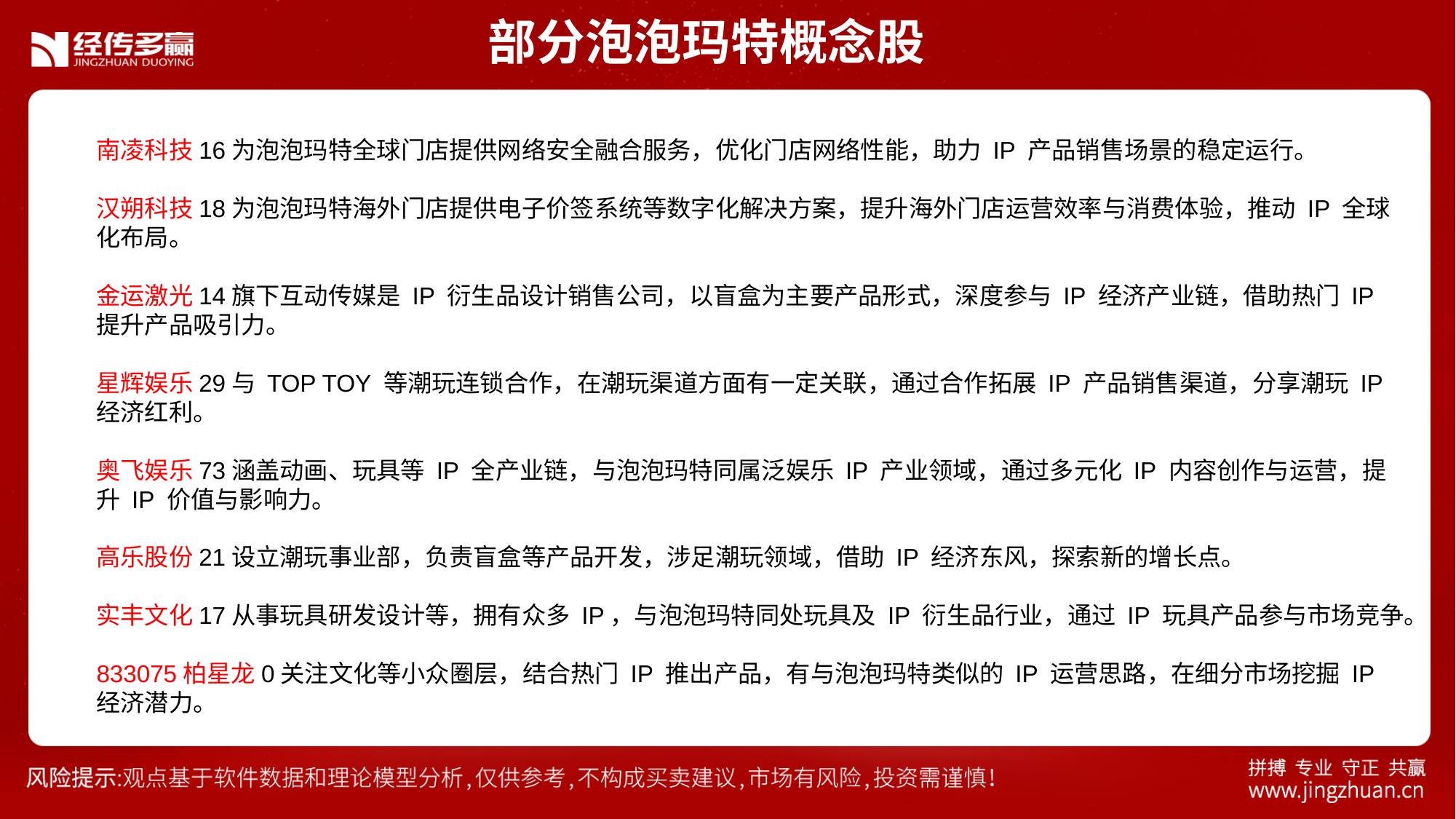

部分泡泡玛特概念股

南凌科技16为泡泡玛特全球门店提供网络安全融合服务，优化门店网络性能，助力 IP 产品销售场景的稳定运行。

汉朔科技18为泡泡玛特海外门店提供电子价签系统等数字化解决方案，提升海外门店运营效率与消费体验，推动 IP 全球化布局。

金运激光14旗下互动传媒是 IP 衍生品设计销售公司，以盲盒为主要产品形式，深度参与 IP 经济产业链，借助热门 IP 提升产品吸引力。

星辉娱乐29与 TOP TOY 等潮玩连锁合作，在潮玩渠道方面有一定关联，通过合作拓展 IP 产品销售渠道，分享潮玩 IP 经济红利。

奥飞娱乐73涵盖动画、玩具等 IP 全产业链，与泡泡玛特同属泛娱乐 IP 产业领域，通过多元化 IP 内容创作与运营，提升 IP 价值与影响力。

高乐股份21设立潮玩事业部，负责盲盒等产品开发，涉足潮玩领域，借助 IP 经济东风，探索新的增长点。

实丰文化17从事玩具研发设计等，拥有众多 IP，与泡泡玛特同处玩具及 IP 衍生品行业，通过 IP 玩具产品参与市场竞争。

833075柏星龙0关注文化等小众圈层，结合热门 IP 推出产品，有与泡泡玛特类似的 IP 运营思路，在细分市场挖掘 IP 经济潜力。